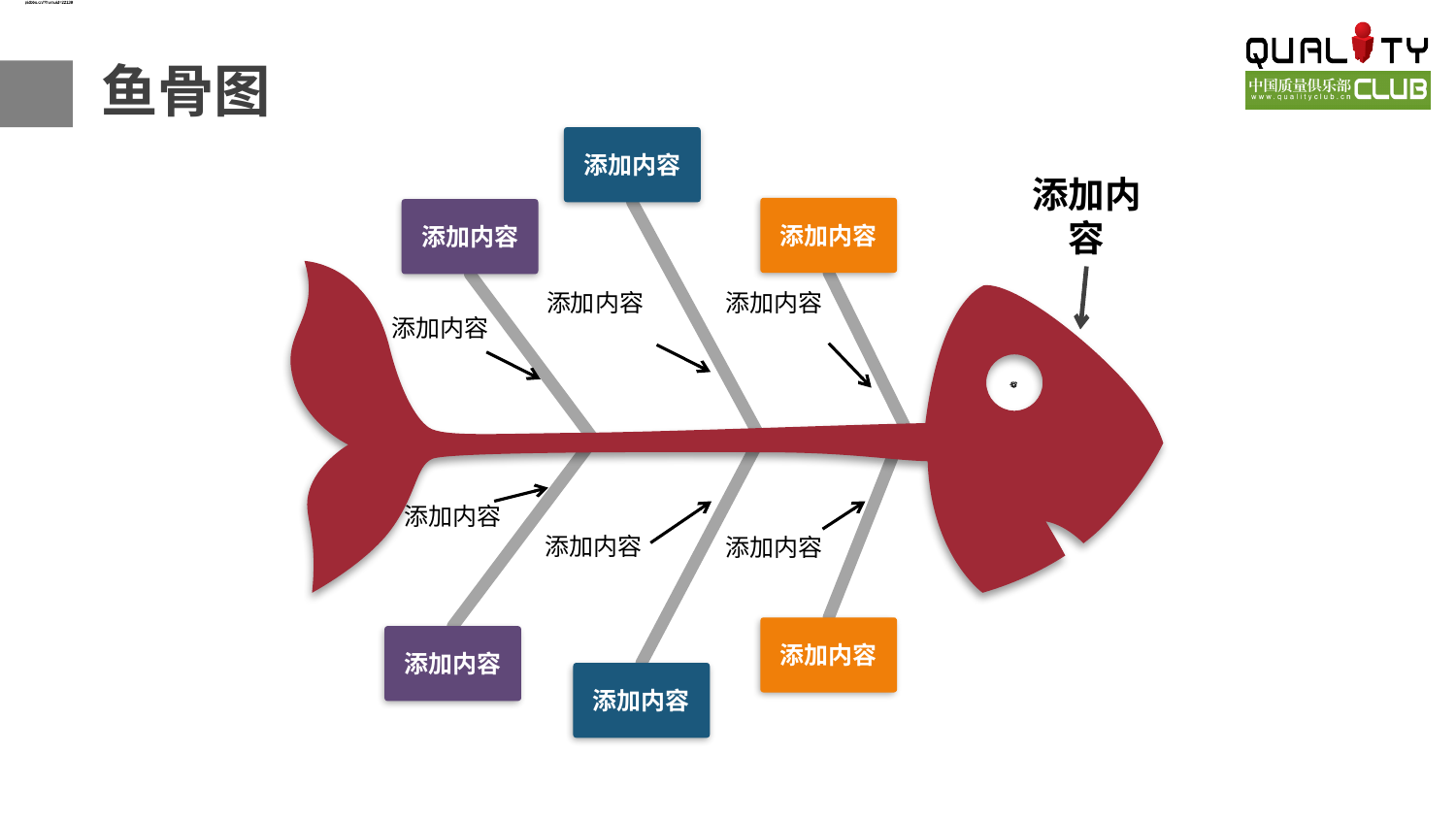

鱼骨图

添加内容
添加内容
添加内容
添加内容

添加内容
添加内容
添加内容
http://home.rapidbbs.cn/?fromuid=22138
添加内容
添加内容
添加内容
添加内容
添加内容
添加内容